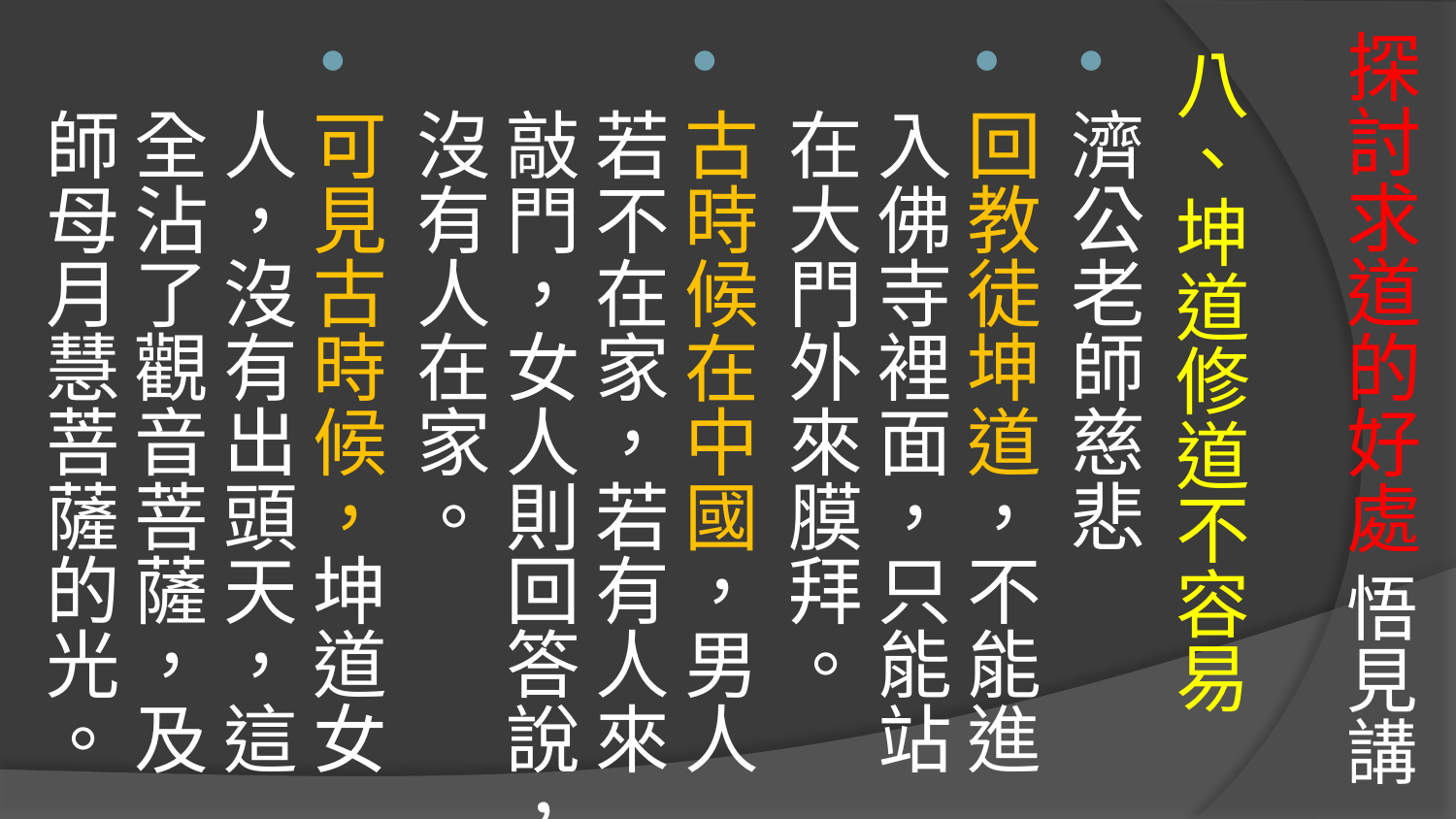

# 探討求道的好處 悟見講
八、坤道修道不容易
濟公老師慈悲
回教徒坤道，不能進入佛寺裡面，只能站在大門外來膜拜。
古時候在中國，男人若不在家，若有人來敲門，女人則回答說，沒有人在家。
可見古時候，坤道女人，沒有出頭天，這全沾了觀音菩薩，及師母月慧菩薩的光。